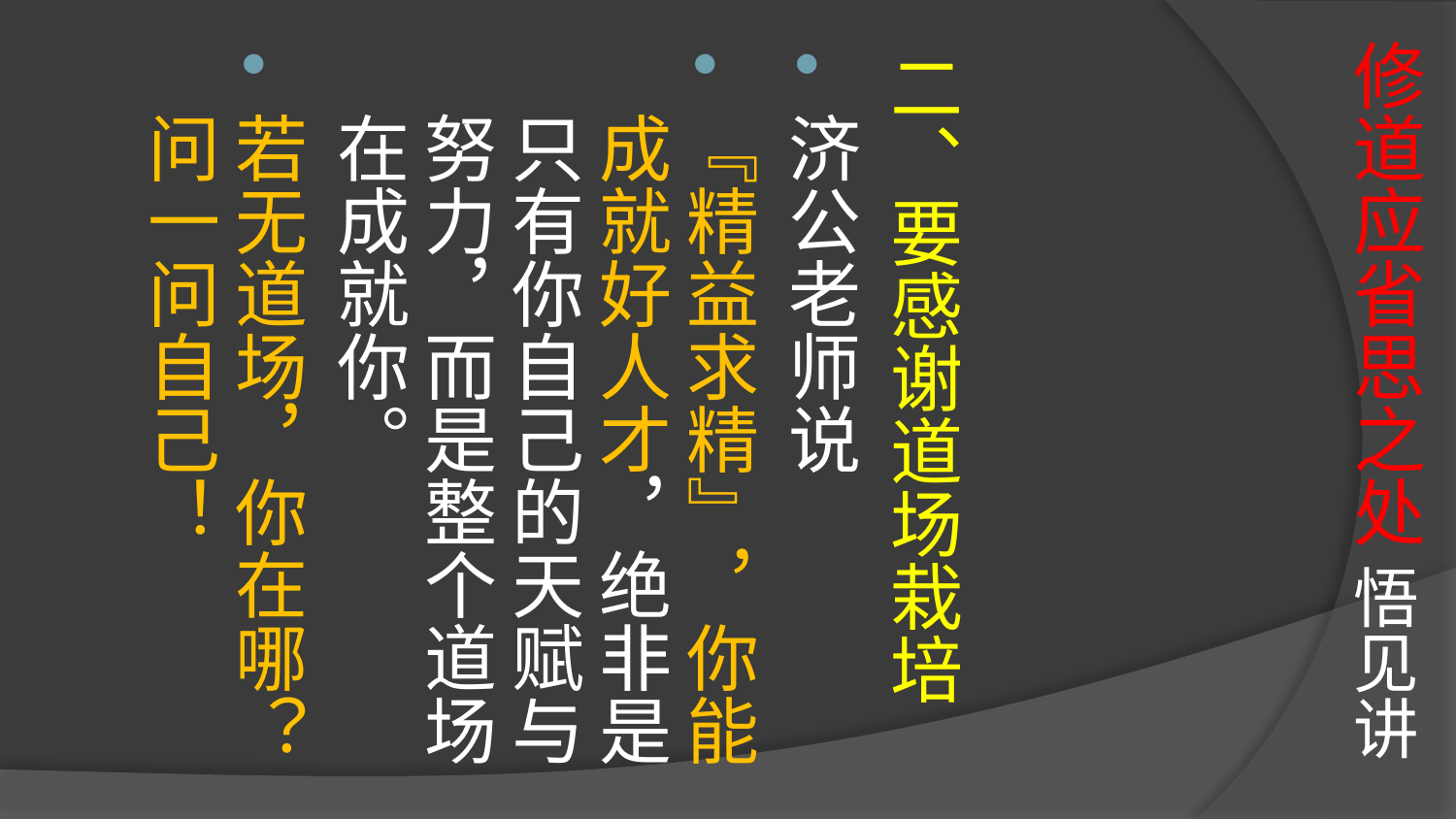

# 修道应省思之处 悟见讲
二、要感谢道场栽培
济公老师说
『精益求精』，你能成就好人才，绝非是只有你自己的天赋与努力，而是整个道场在成就你。
若无道场，你在哪？问一问自己！